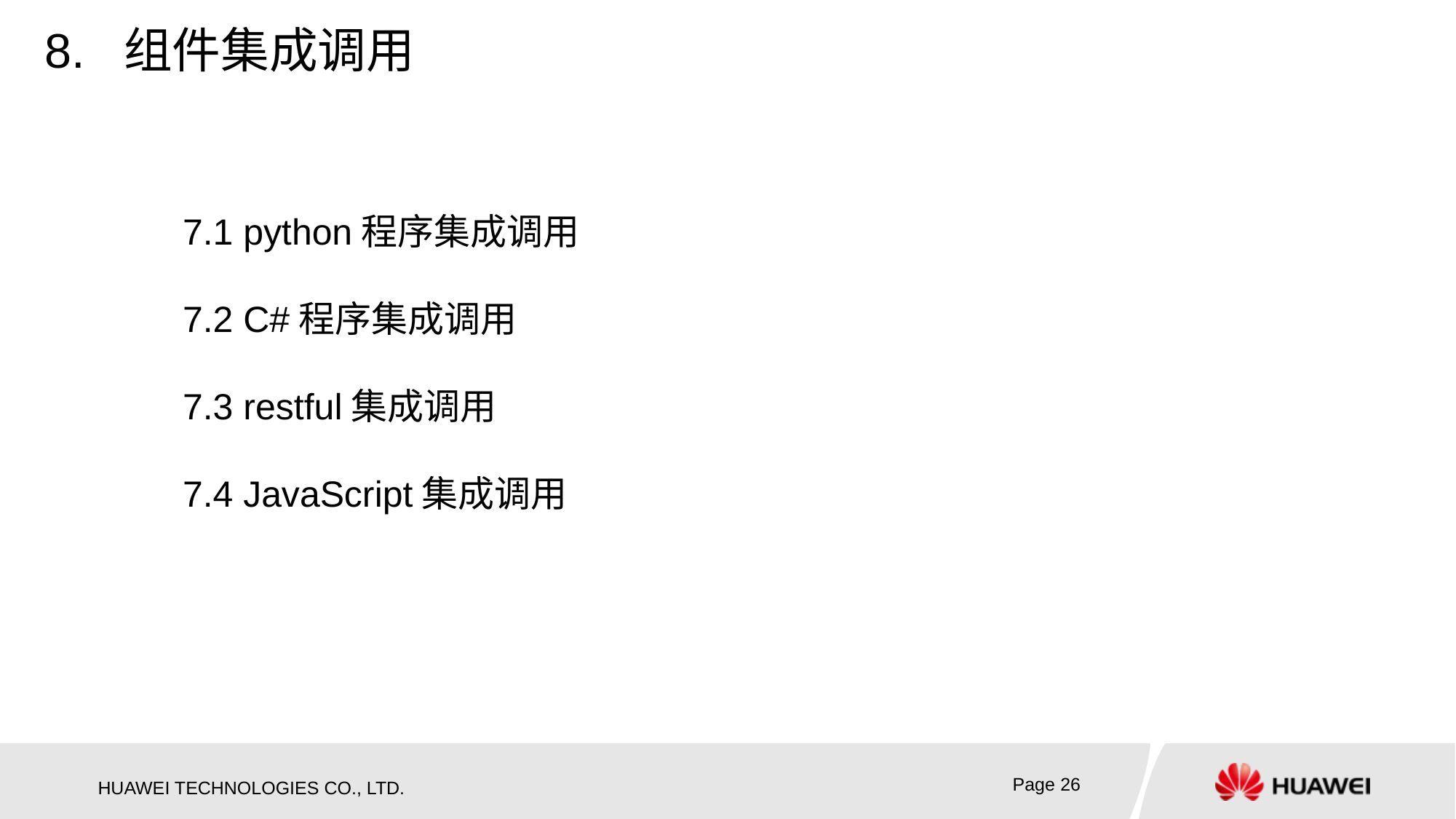

8.  组件集成调用
7.1 python程序集成调用
7.2 C#程序集成调用
7.3 restful集成调用
7.4 JavaScript集成调用